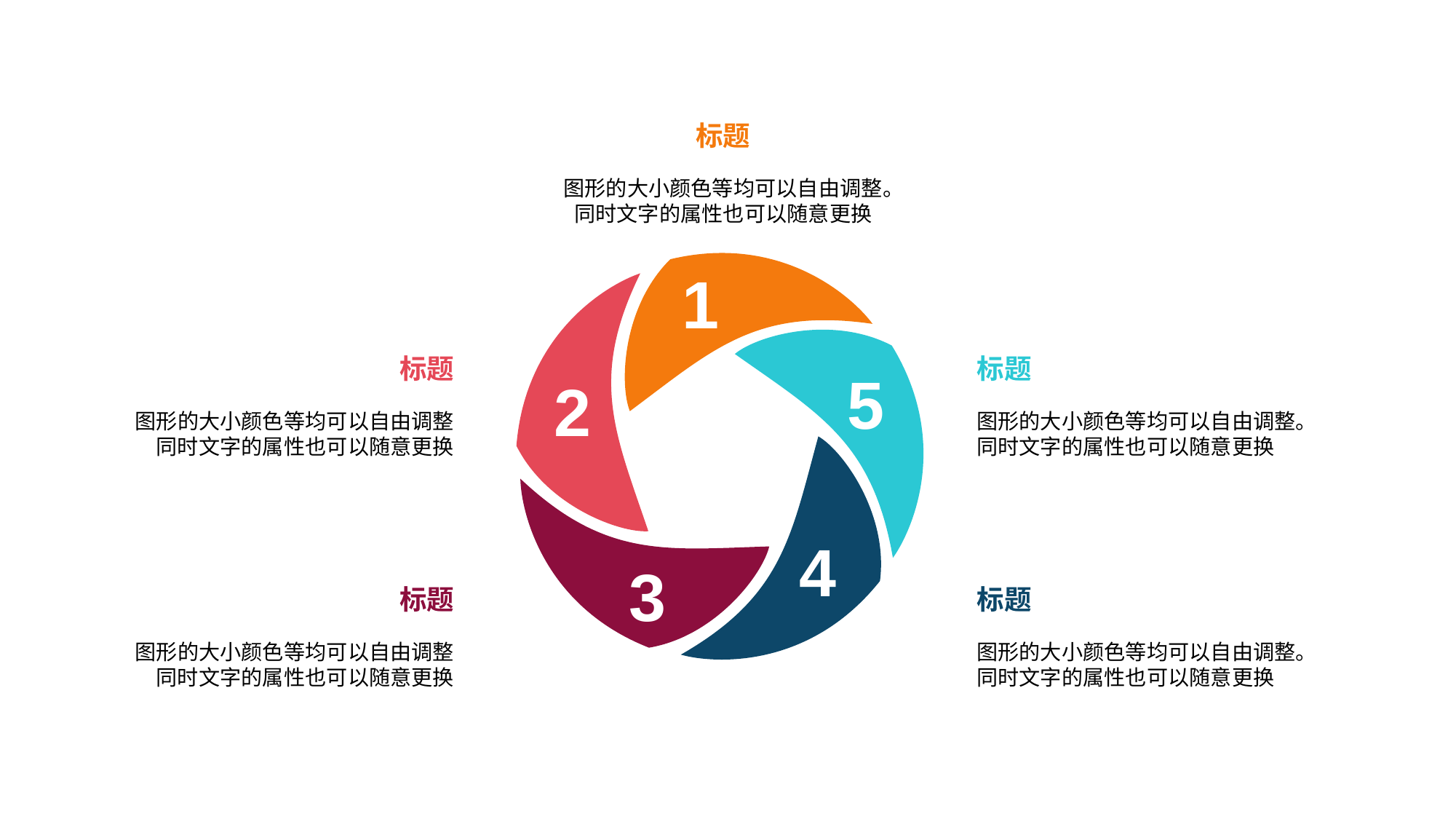

标题
图形的大小颜色等均可以自由调整。同时文字的属性也可以随意更换

1
标题
标题
5
2
图形的大小颜色等均可以自由调整 同时文字的属性也可以随意更换
图形的大小颜色等均可以自由调整。同时文字的属性也可以随意更换
4
3
标题
标题
图形的大小颜色等均可以自由调整 同时文字的属性也可以随意更换
图形的大小颜色等均可以自由调整。同时文字的属性也可以随意更换